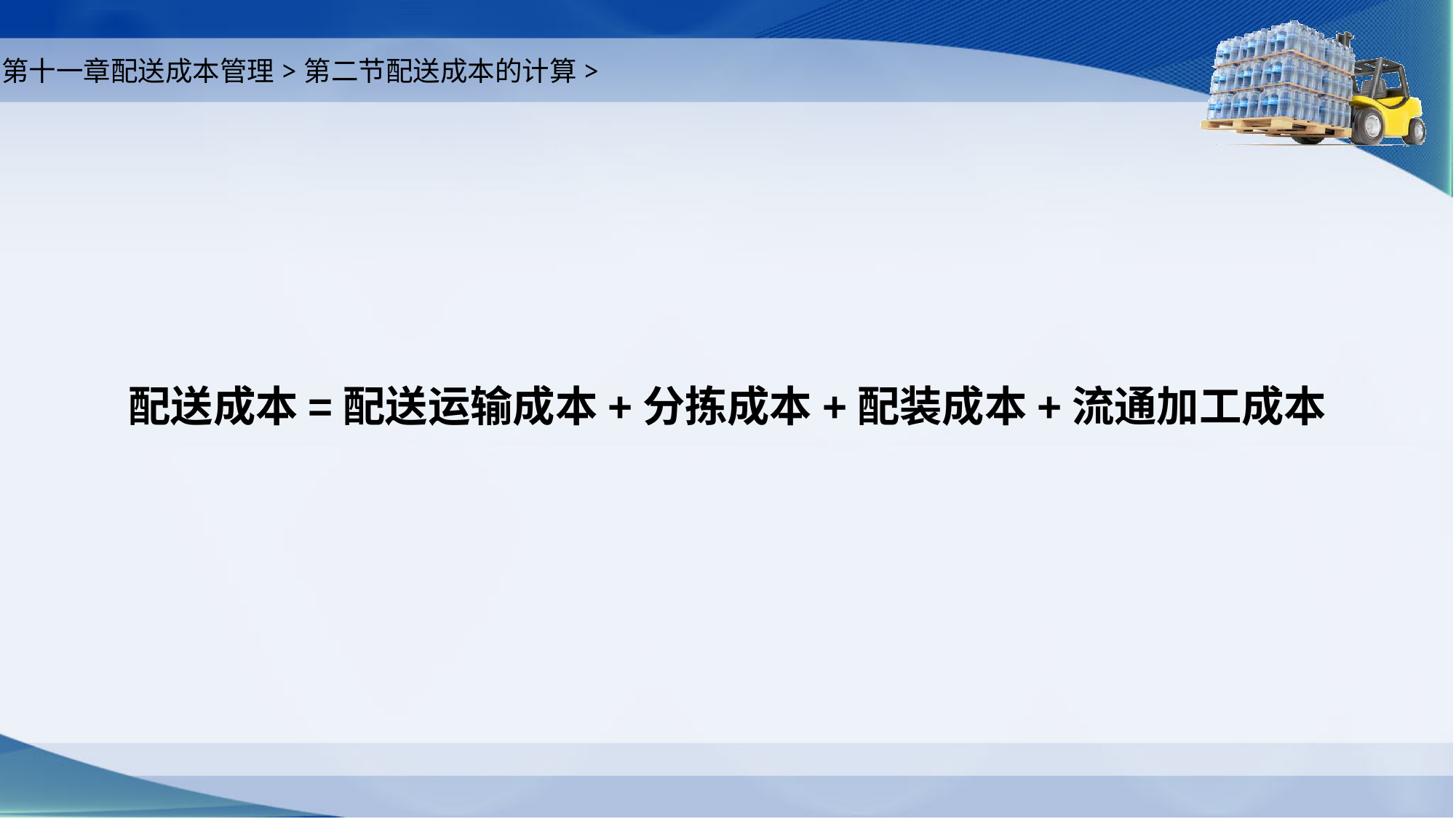

第十一章配送成本管理>第二节配送成本的计算>
# 配送成本=配送运输成本+分拣成本+配装成本+流通加工成本